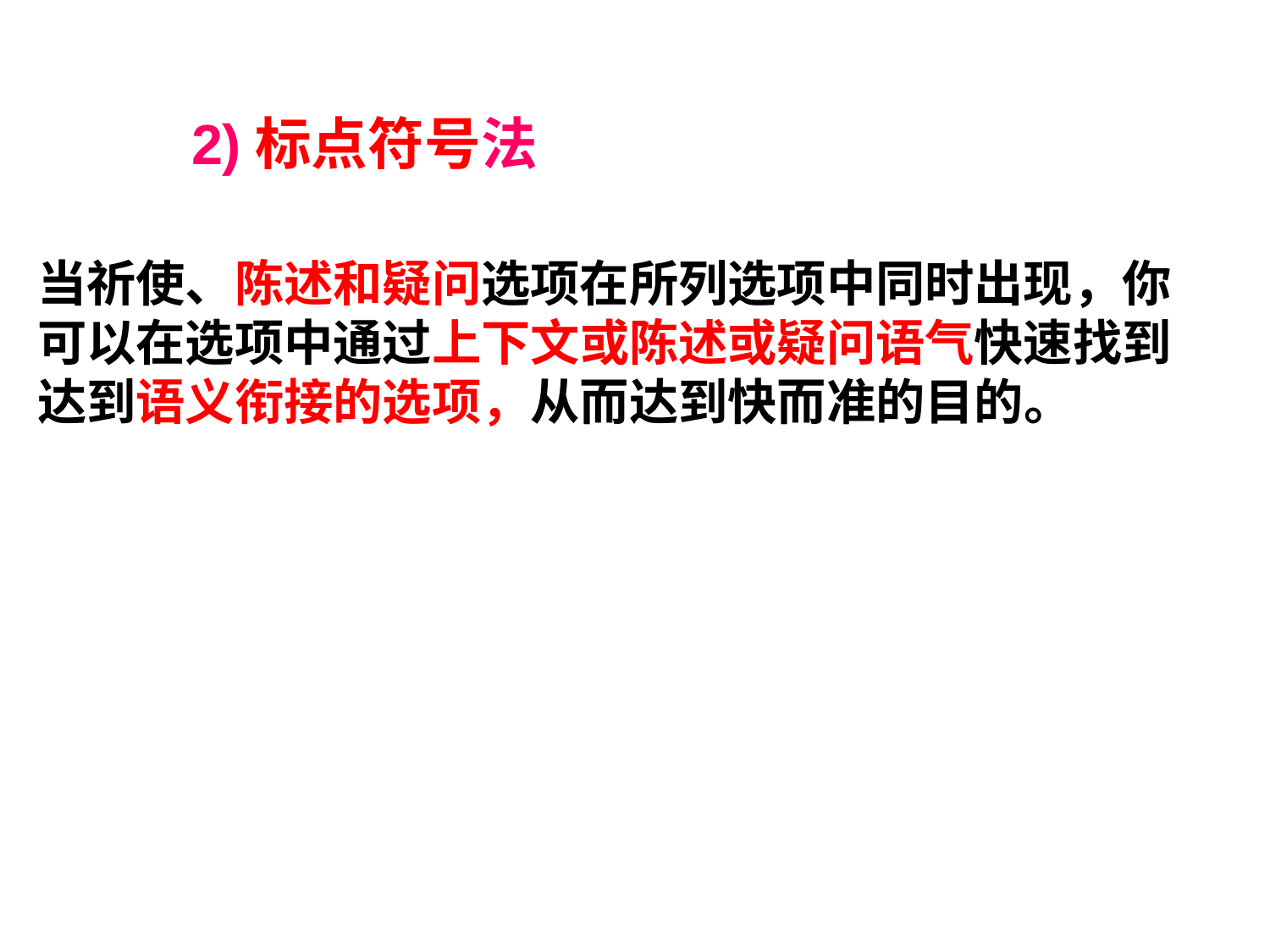

2)标点符号法
当祈使、陈述和疑问选项在所列选项中同时出现，你可以在选项中通过上下文或陈述或疑问语气快速找到达到语义衔接的选项，从而达到快而准的目的。